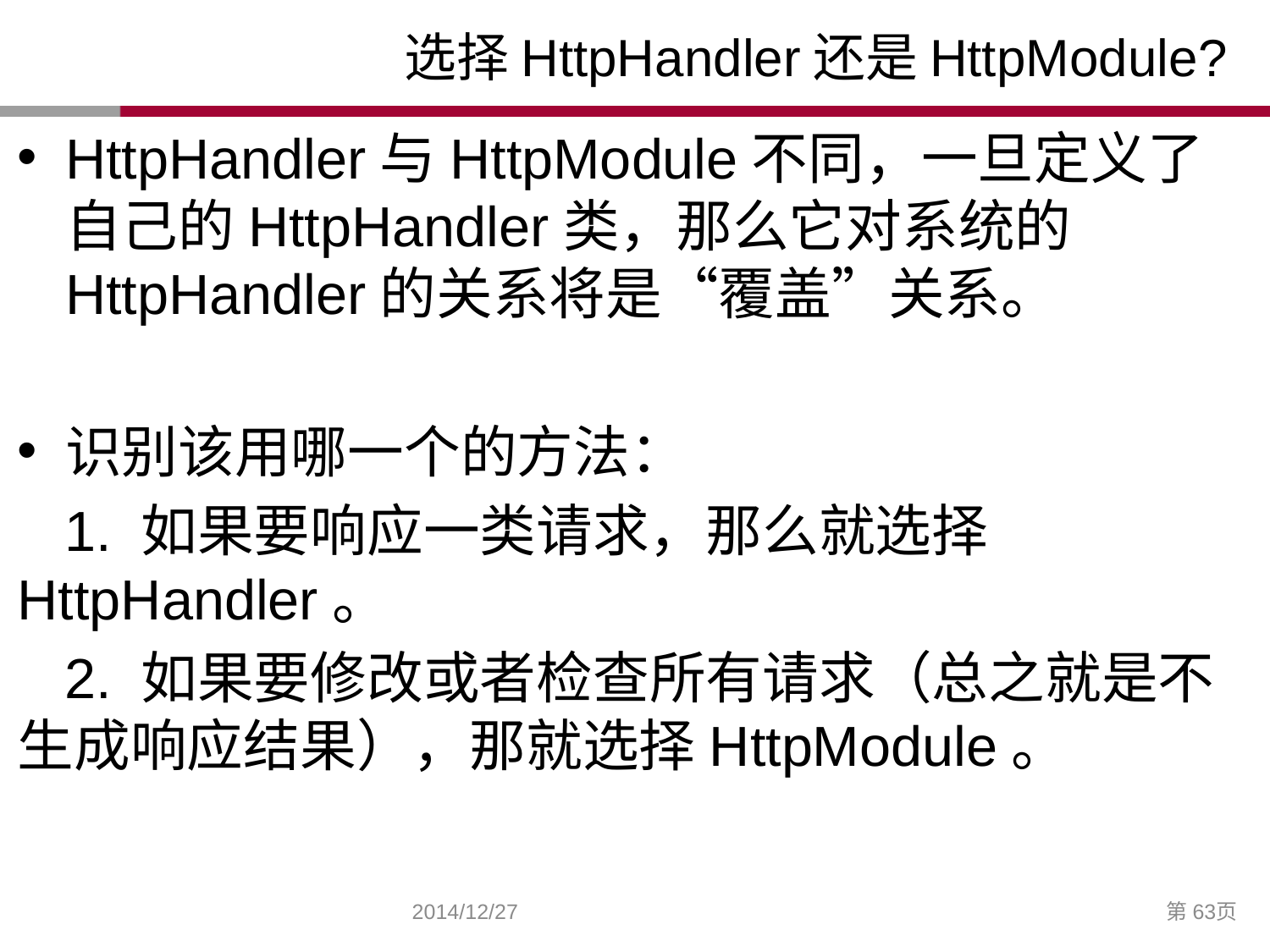

# 选择HttpHandler还是HttpModule?
HttpHandler与HttpModule不同，一旦定义了自己的HttpHandler类，那么它对系统的HttpHandler的关系将是“覆盖”关系。

识别该用哪一个的方法：
   1. 如果要响应一类请求，那么就选择HttpHandler。
   2. 如果要修改或者检查所有请求（总之就是不生成响应结果），那就选择HttpModule。

2014/12/27
第63页